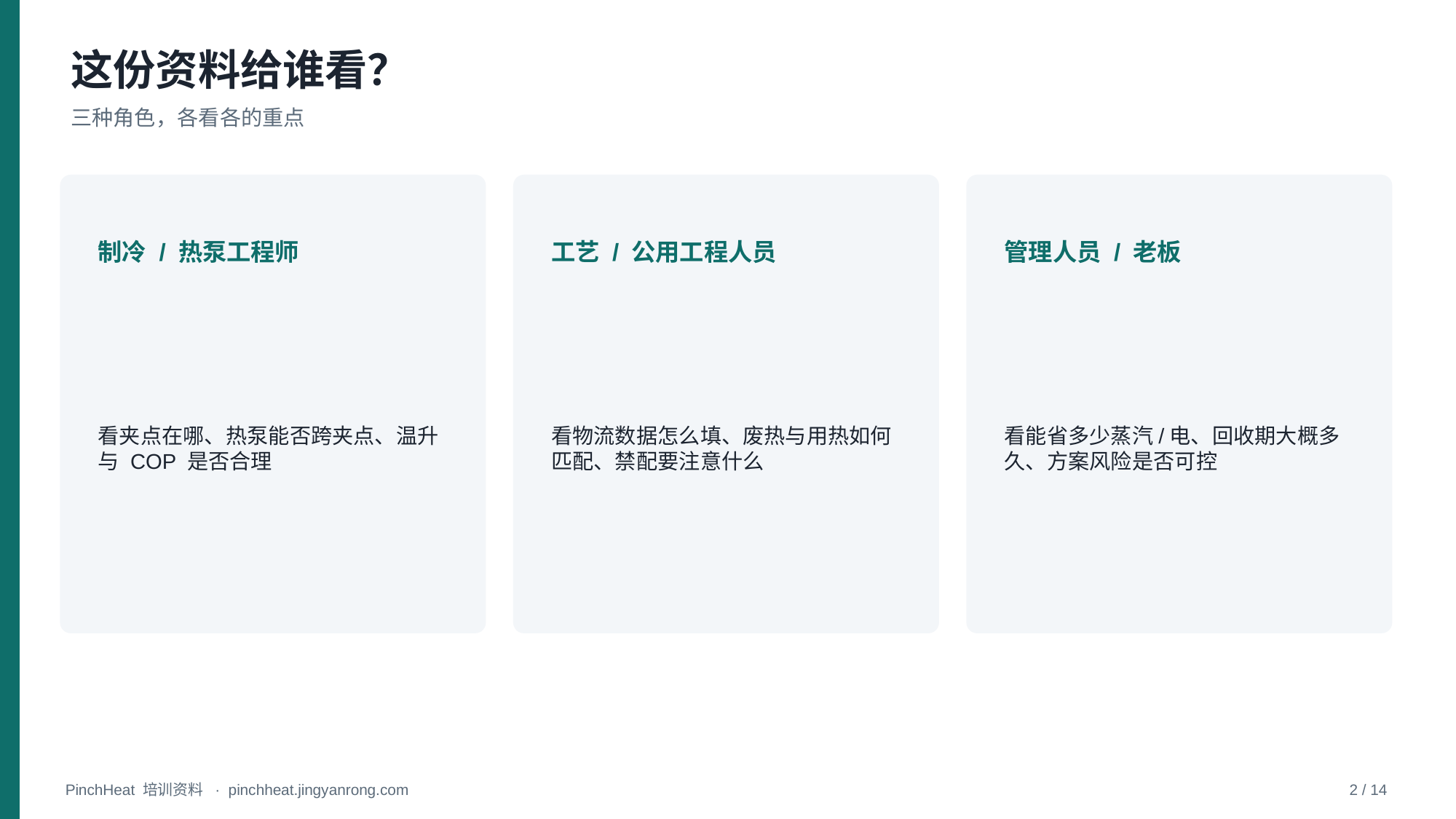

这份资料给谁看？
三种角色，各看各的重点

制冷 / 热泵工程师
工艺 / 公用工程人员
管理人员 / 老板
看夹点在哪、热泵能否跨夹点、温升与 COP 是否合理
看物流数据怎么填、废热与用热如何匹配、禁配要注意什么
看能省多少蒸汽/电、回收期大概多久、方案风险是否可控
PinchHeat 培训资料  ·  pinchheat.jingyanrong.com
2 / 14